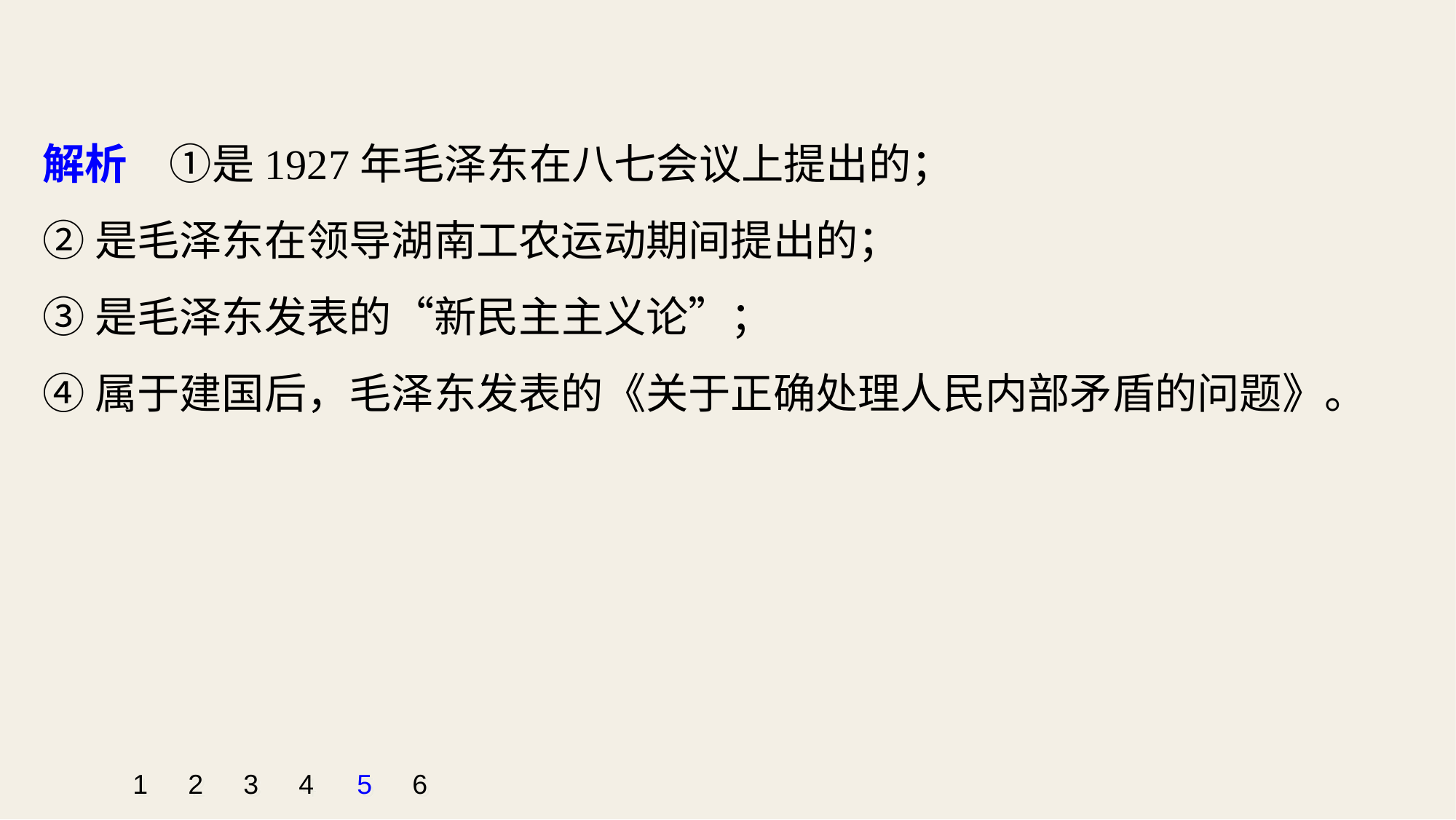

解析　①是1927年毛泽东在八七会议上提出的；
②是毛泽东在领导湖南工农运动期间提出的；
③是毛泽东发表的“新民主主义论”；
④属于建国后，毛泽东发表的《关于正确处理人民内部矛盾的问题》。
1
2
3
4
5
6